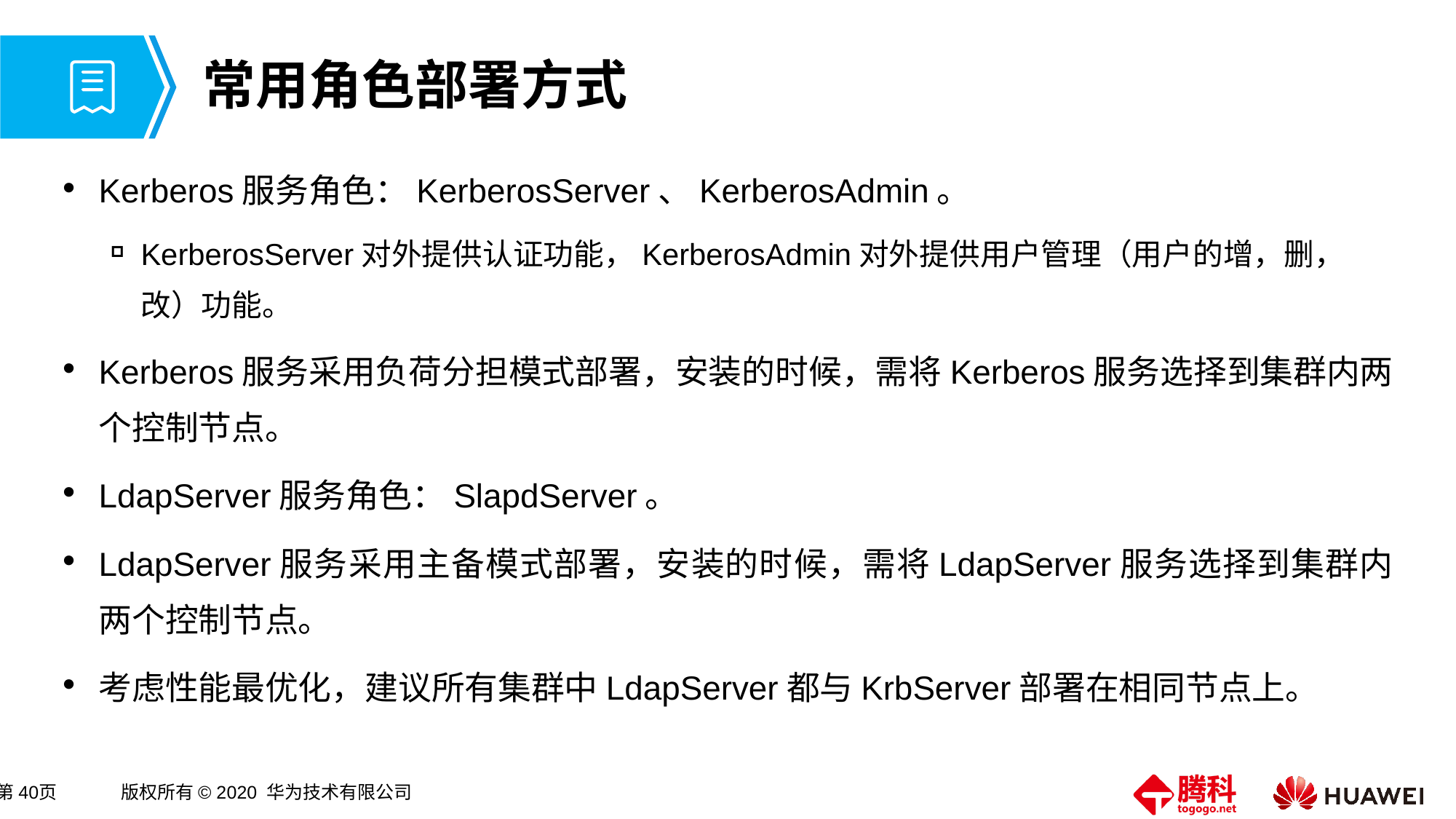

# 常用角色部署方式
Kerberos服务角色：KerberosServer、KerberosAdmin。
KerberosServer对外提供认证功能，KerberosAdmin对外提供用户管理（用户的增，删，改）功能。
Kerberos服务采用负荷分担模式部署，安装的时候，需将Kerberos服务选择到集群内两个控制节点。
LdapServer服务角色：SlapdServer。
LdapServer服务采用主备模式部署，安装的时候，需将LdapServer服务选择到集群内两个控制节点。
考虑性能最优化，建议所有集群中LdapServer都与KrbServer部署在相同节点上。